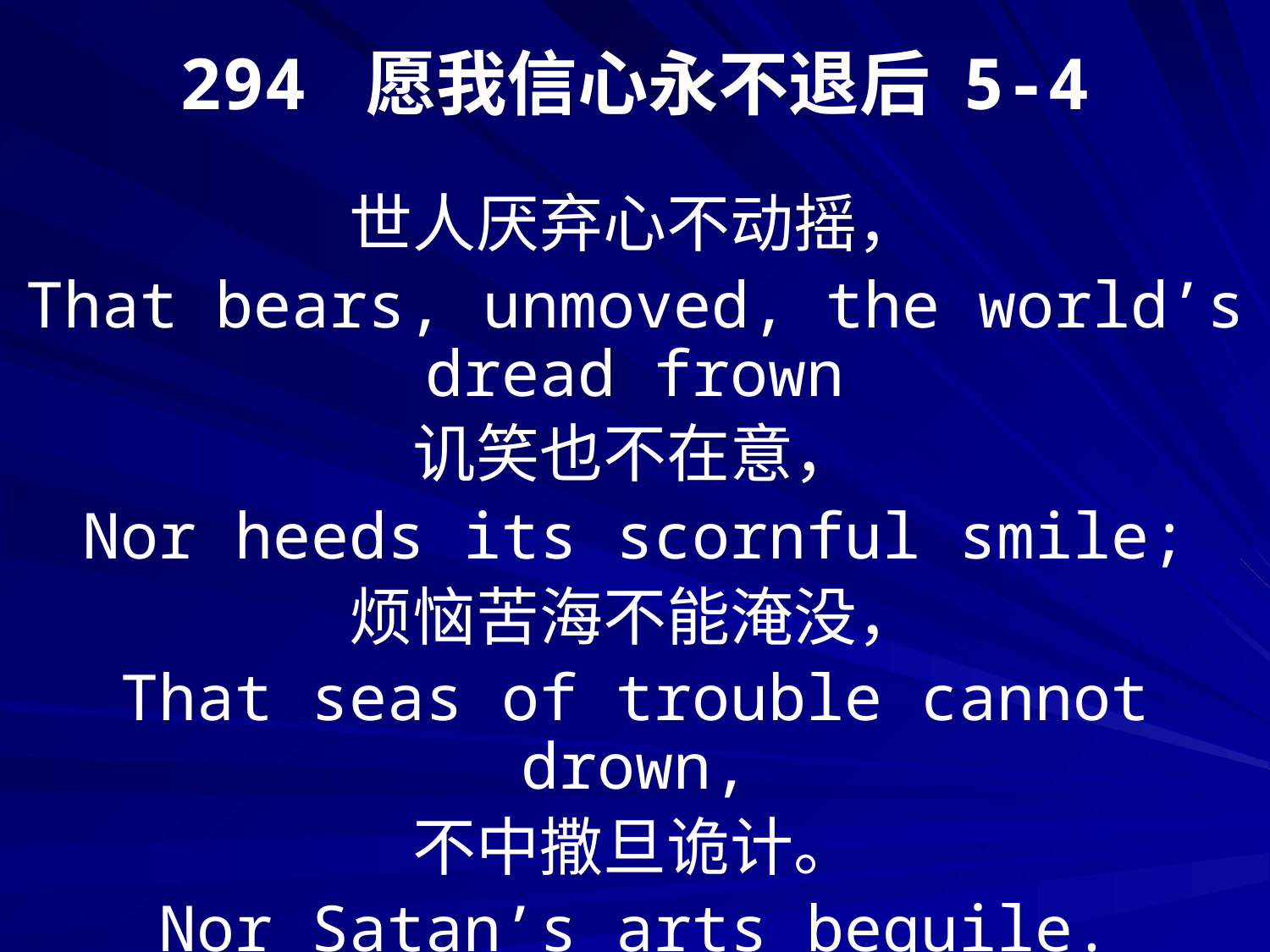

294 愿我信心永不退后 5-4

世人厌弃心不动摇，
That bears, unmoved, the world’s dread frown
讥笑也不在意，
Nor heeds its scornful smile;
烦恼苦海不能淹没，
That seas of trouble cannot drown,
不中撒旦诡计。
Nor Satan’s arts beguile.